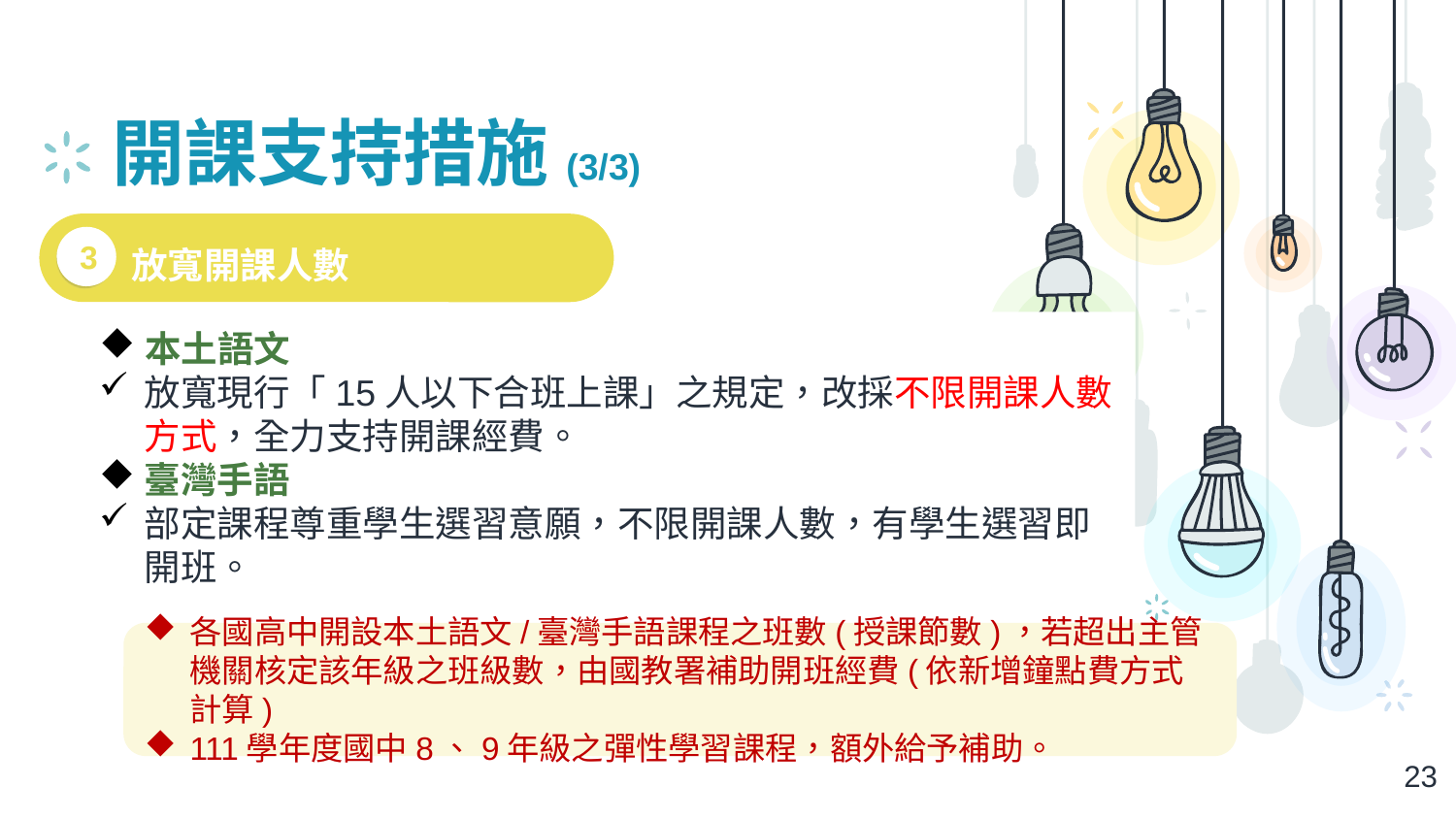

# 開課支持措施(3/3)

本土語文
放寬現行「15人以下合班上課」之規定，改採不限開課人數方式，全力支持開課經費。
臺灣手語
部定課程尊重學生選習意願，不限開課人數，有學生選習即開班。

放寬開課人數
3
各國高中開設本土語文/臺灣手語課程之班數(授課節數)，若超出主管機關核定該年級之班級數，由國教署補助開班經費(依新增鐘點費方式計算)
111學年度國中8、9年級之彈性學習課程，額外給予補助。
23